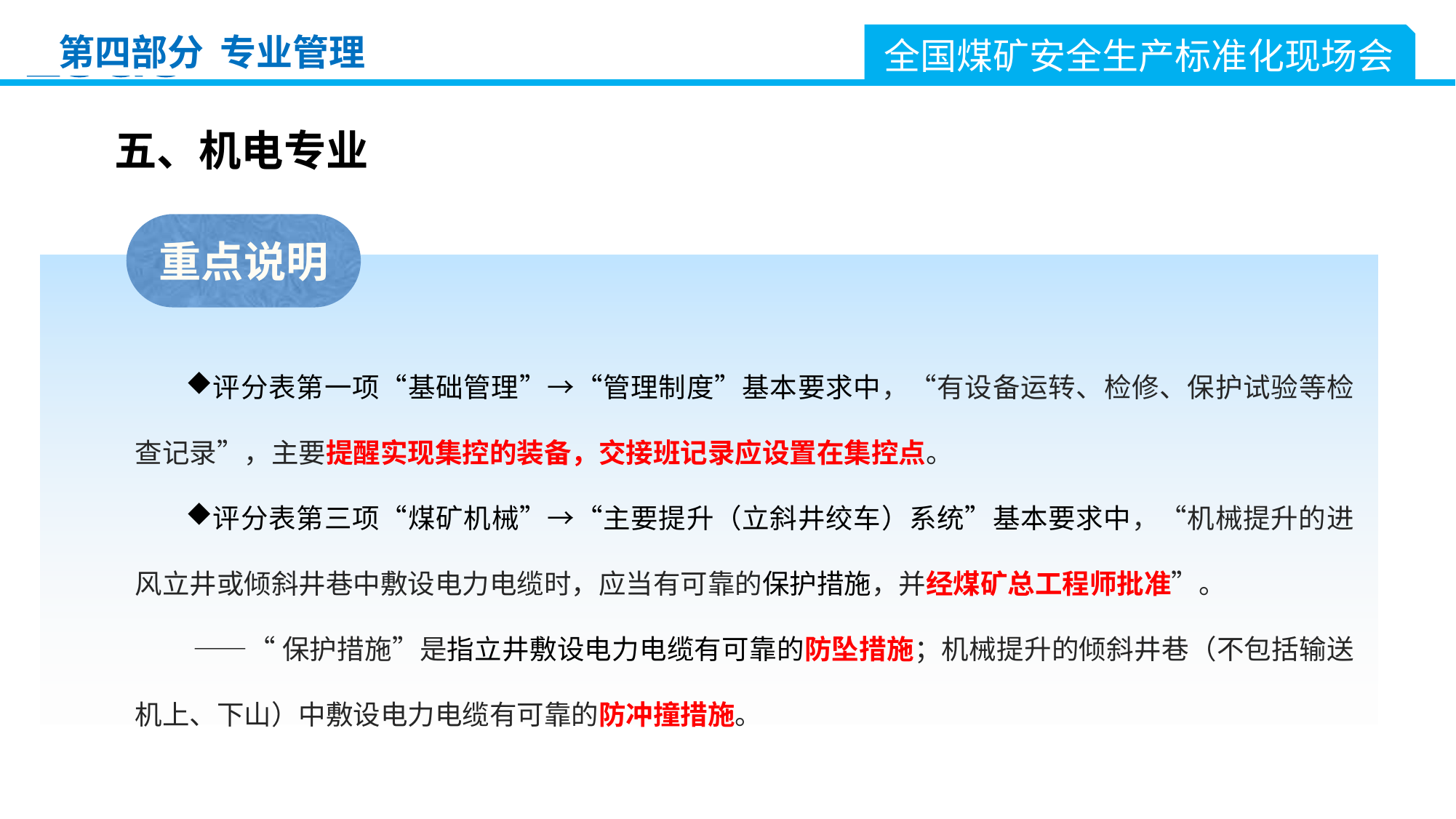

全国煤矿安全生产标准化现场会
第四部分  专业管理
五、机电专业
重点说明

评分表第一项“基础管理”→“管理制度”基本要求中，“有设备运转、检修、保护试验等检查记录”，主要提醒实现集控的装备，交接班记录应设置在集控点。
评分表第三项“煤矿机械”→“主要提升（立斜井绞车）系统”基本要求中，“机械提升的进风立井或倾斜井巷中敷设电力电缆时，应当有可靠的保护措施，并经煤矿总工程师批准”。
         ——“保护措施”是指立井敷设电力电缆有可靠的防坠措施；机械提升的倾斜井巷（不包括输送机上、下山）中敷设电力电缆有可靠的防冲撞措施。